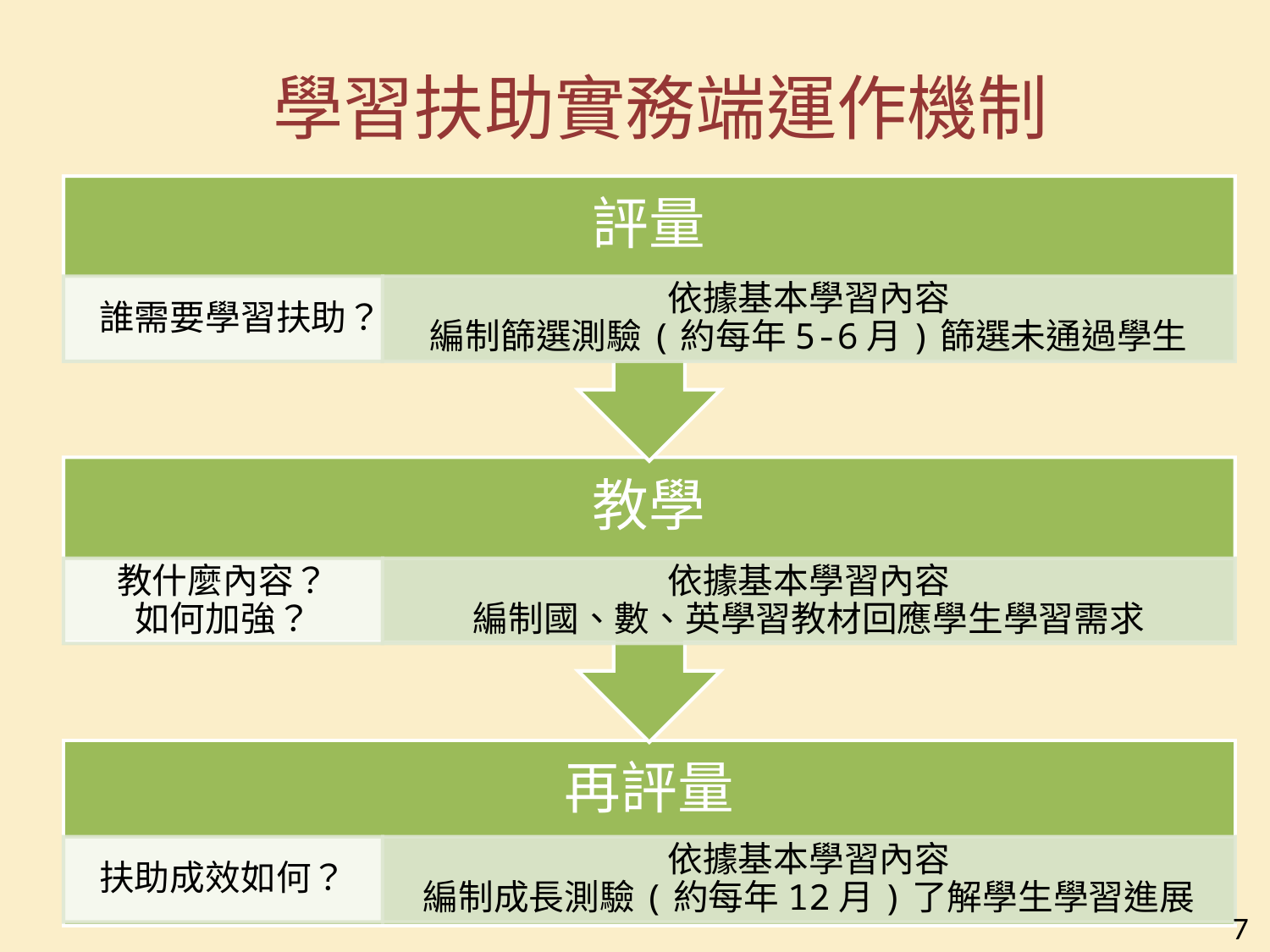

# 學習扶助實務端運作機制
評量
誰需要學習扶助？
依據基本學習內容
編制篩選測驗(約每年5-6月)篩選未通過學生
教學
教什麼內容？
如何加強？
依據基本學習內容
編制國、數、英學習教材回應學生學習需求
再評量
扶助成效如何？
依據基本學習內容
編制成長測驗(約每年12月)了解學生學習進展
7